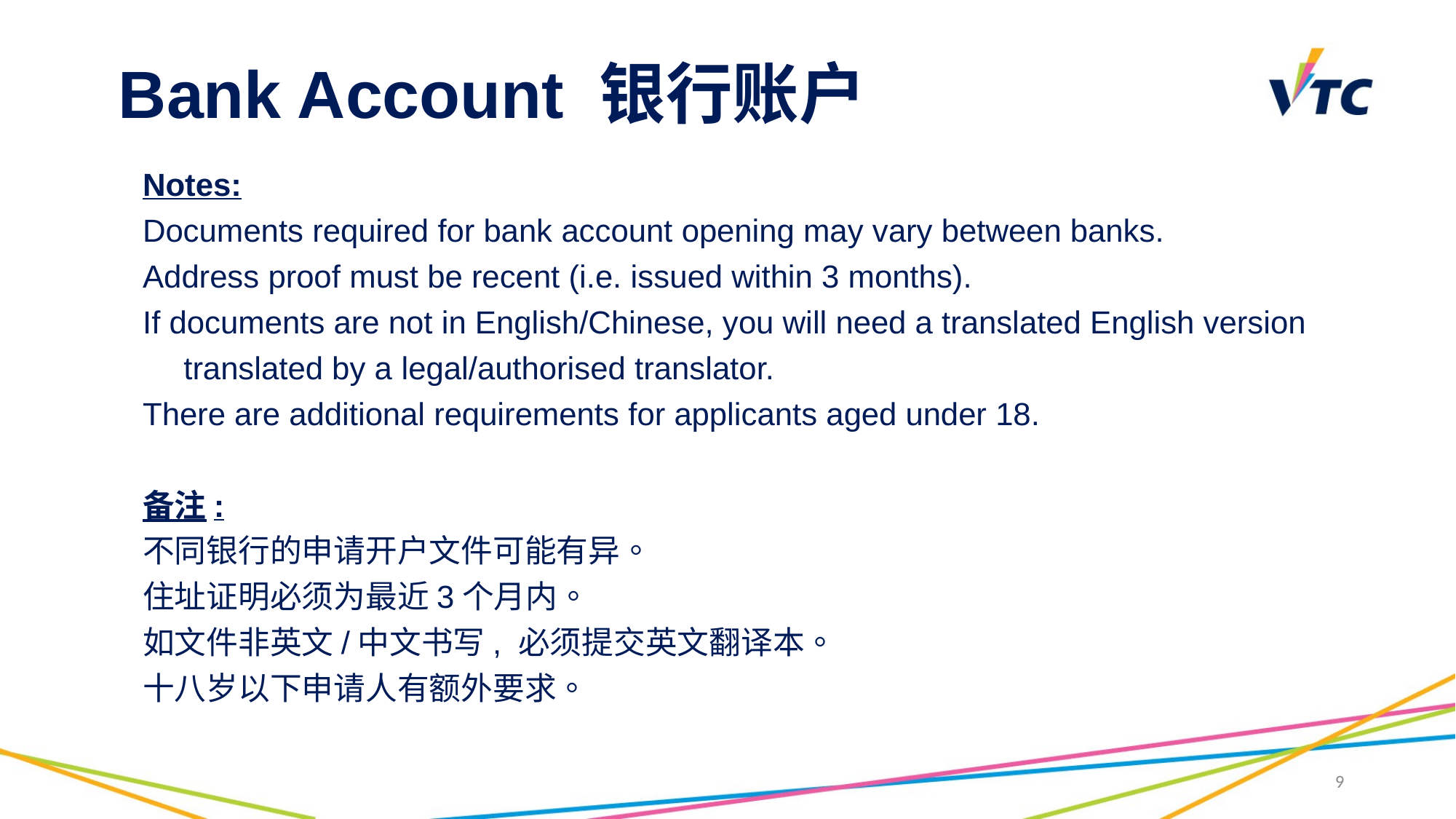

# Bank Account 银行账户
Notes:
Documents required for bank account opening may vary between banks.
Address proof must be recent (i.e. issued within 3 months).
If documents are not in English/Chinese, you will need a translated English version translated by a legal/authorised translator.
There are additional requirements for applicants aged under 18.
备注:
不同银行的申请开户文件可能有异。
住址证明必须为最近3个月内。
如文件非英文/中文书写, 必须提交英文翻译本。
十八岁以下申请人有额外要求。
9